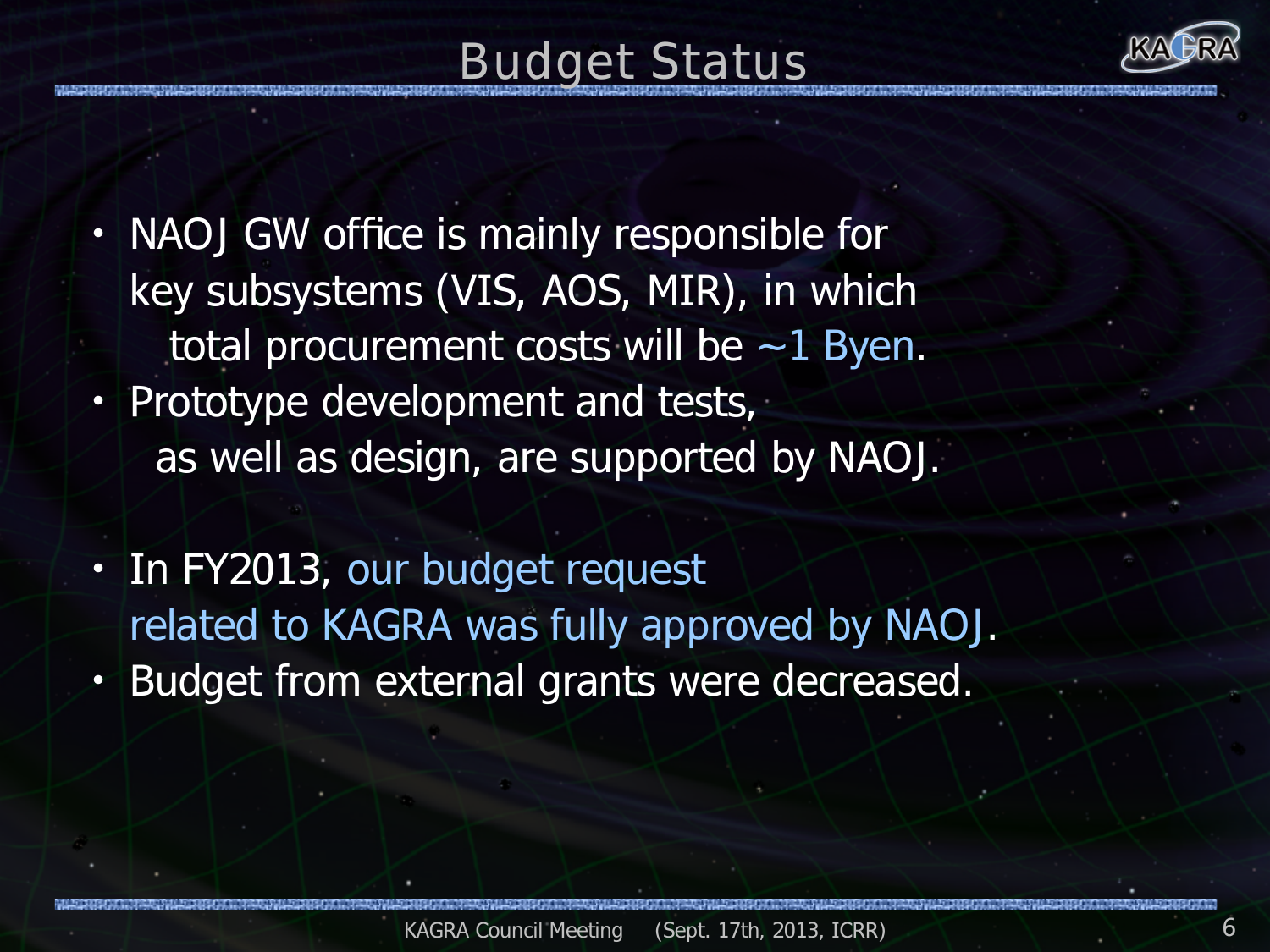

# Budget Status
・NAOJ GW office is mainly responsible for
    key subsystems (VIS, AOS, MIR), in which
       total procurement costs will be ~1 Byen.
・Prototype development and tests,
      as well as design, are supported by NAOJ.

・In FY2013, our budget request
    related to KAGRA was fully approved by NAOJ.
・Budget from external grants were decreased.

6
KAGRA Council Meeting　(Sept. 17th, 2013, ICRR)